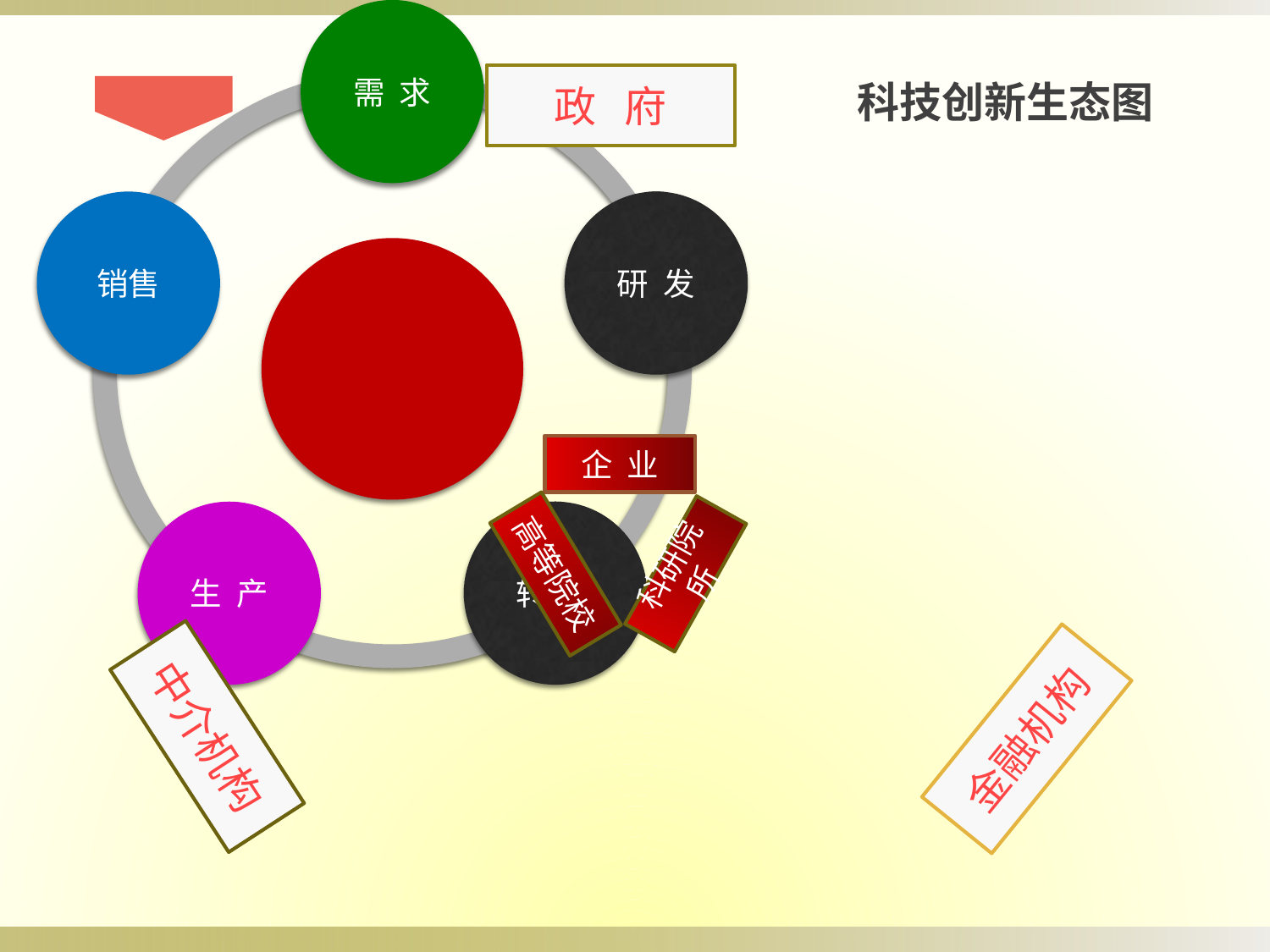

政   府
科技创新生态图

需  求
研  发
转  化
生  产
销售
企  业
高等院校
科研院所
中介机构
金融机构
4